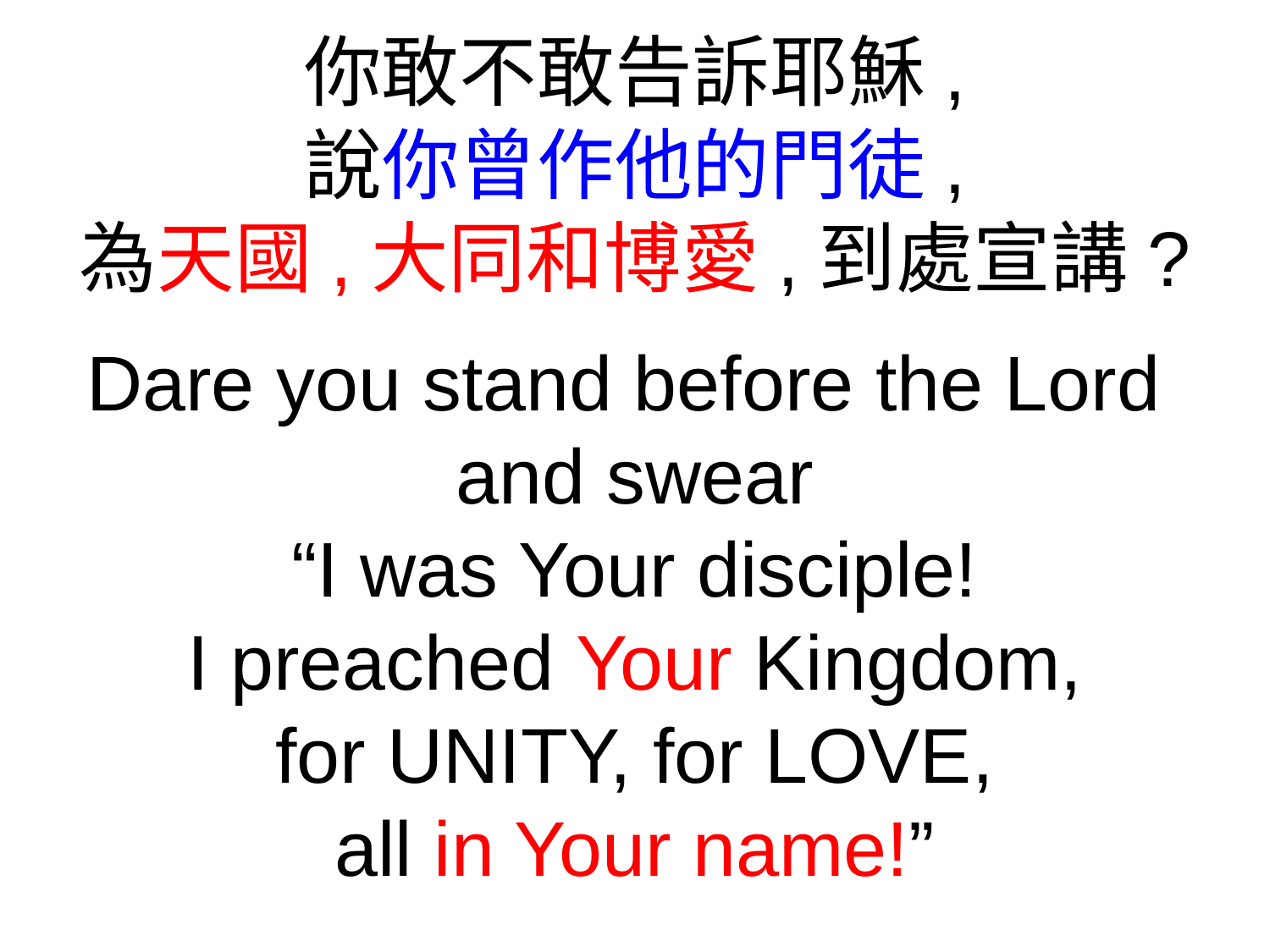

你敢不敢告訴耶穌,
說你曾作他的門徒,
為天國,大同和博愛,到處宣講?
Dare you stand before the Lord
and swear
“I was Your disciple!
I preached Your Kingdom,
for UNITY, for LOVE,
all in Your name!”